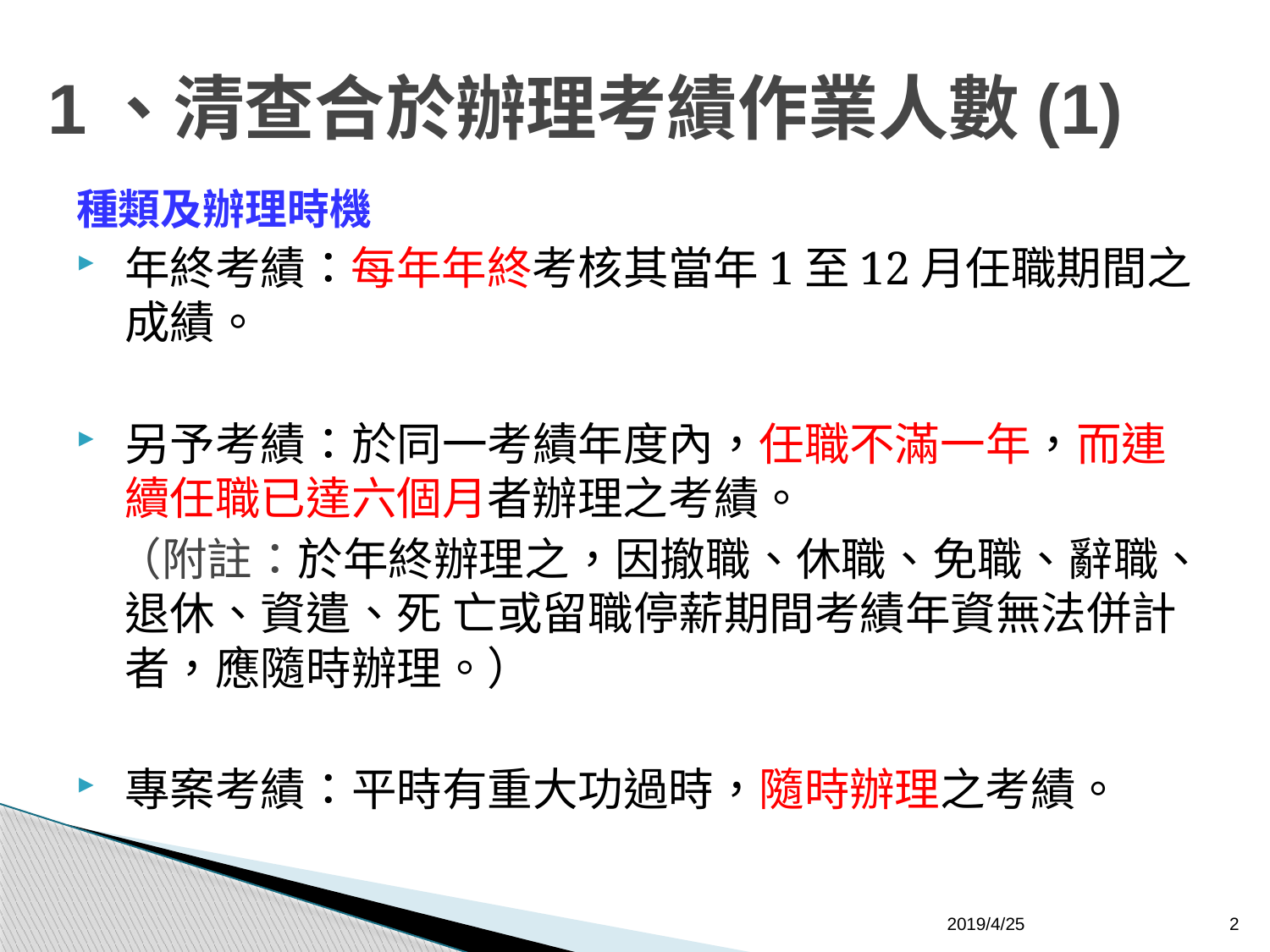

# 1、清查合於辦理考績作業人數(1)
種類及辦理時機
年終考績：每年年終考核其當年1至12月任職期間之成績。

另予考績：於同一考績年度內，任職不滿一年，而連續任職已達六個月者辦理之考績。
   （附註：於年終辦理之，因撤職、休職、免職、辭職、退休、資遣、死 亡或留職停薪期間考績年資無法併計者，應隨時辦理。）

專案考績：平時有重大功過時，隨時辦理之考績。

2019/4/25
2